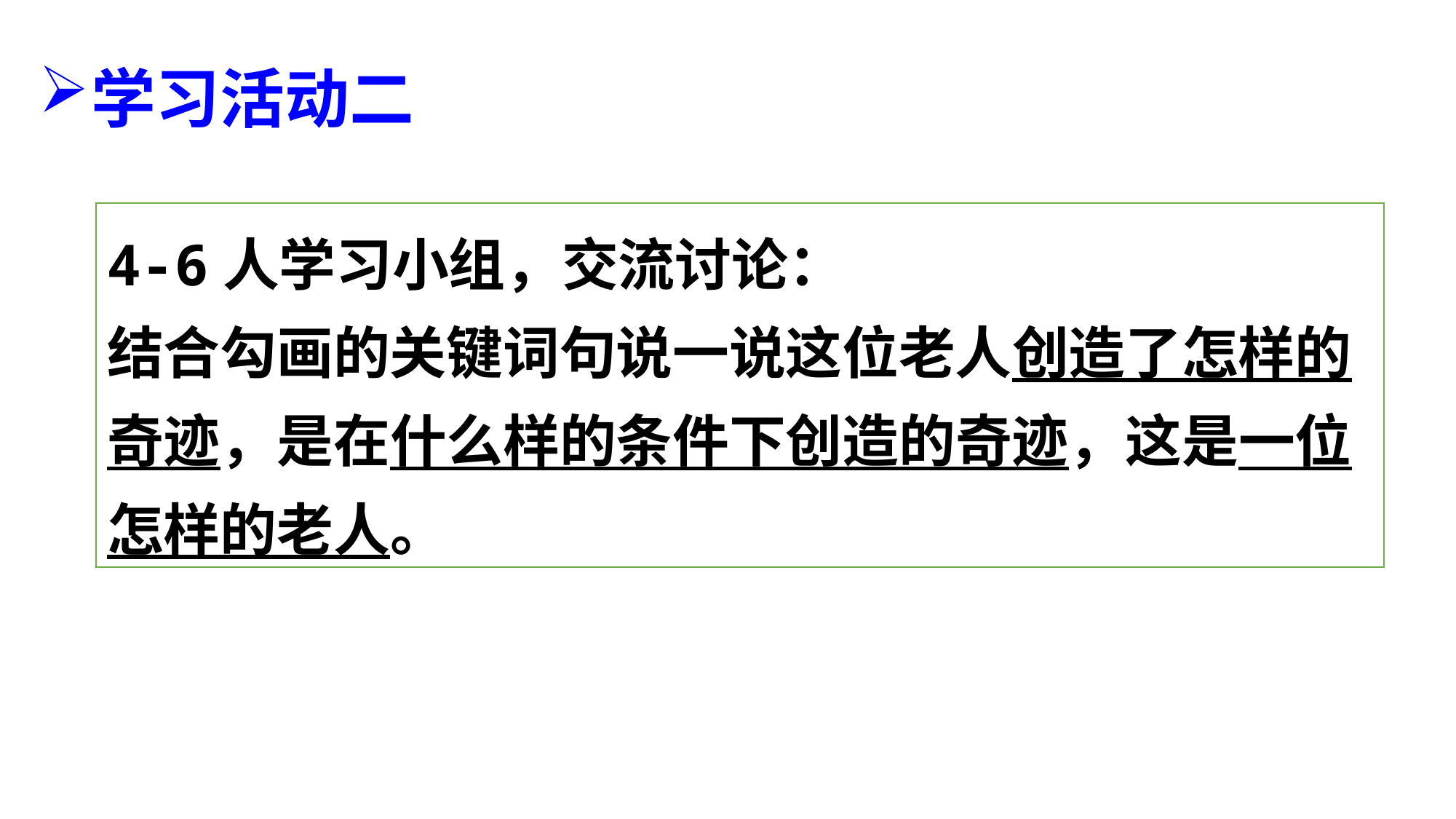

学习活动二
4-6人学习小组，交流讨论：
结合勾画的关键词句说一说这位老人创造了怎样的奇迹，是在什么样的条件下创造的奇迹，这是一位怎样的老人。